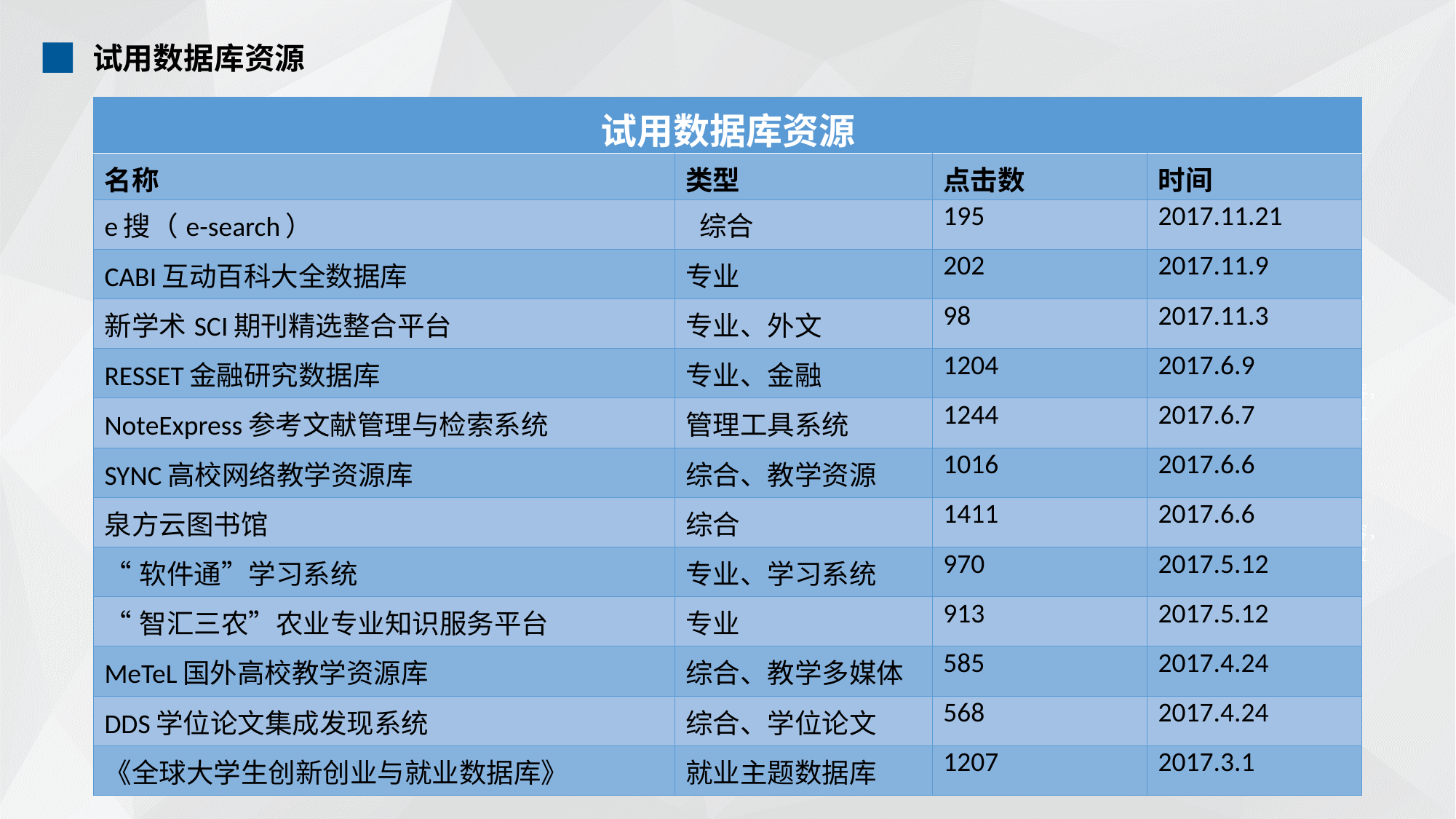

试用数据库资源

| 试用数据库资源 |  |  |  |
| --- | --- | --- | --- |
| 名称 | 类型 | 点击数 | 时间 |
| e搜（e-search） | 综合 | 195 | 2017.11.21 |
| CABI互动百科大全数据库 | 专业 | 202 | 2017.11.9 |
| 新学术SCI期刊精选整合平台 | 专业、外文 | 98 | 2017.11.3 |
| RESSET金融研究数据库 | 专业、金融 | 1204 | 2017.6.9 |
| NoteExpress参考文献管理与检索系统 | 管理工具系统 | 1244 | 2017.6.7 |
| SYNC高校网络教学资源库 | 综合、教学资源 | 1016 | 2017.6.6 |
| 泉方云图书馆 | 综合 | 1411 | 2017.6.6 |
| “软件通”学习系统 | 专业、学习系统 | 970 | 2017.5.12 |
| “智汇三农”农业专业知识服务平台 | 专业 | 913 | 2017.5.12 |
| MeTeL国外高校教学资源库 | 综合、教学多媒体 | 585 | 2017.4.24 |
| DDS学位论文集成发现系统 | 综合、学位论文 | 568 | 2017.4.24 |
| 《全球大学生创新创业与就业数据库》 | 就业主题数据库 | 1207 | 2017.3.1 |
单击此处编辑您要的内容，建议您在展示时采用微软雅黑字体，本模版所有图形线及其相应素材均可自由编辑、改色、替换。
单击此处可编辑内容，根据您的需要自由拉伸文本框大小
单击此处可编辑内容，根据您的需要自由拉伸文本框大小